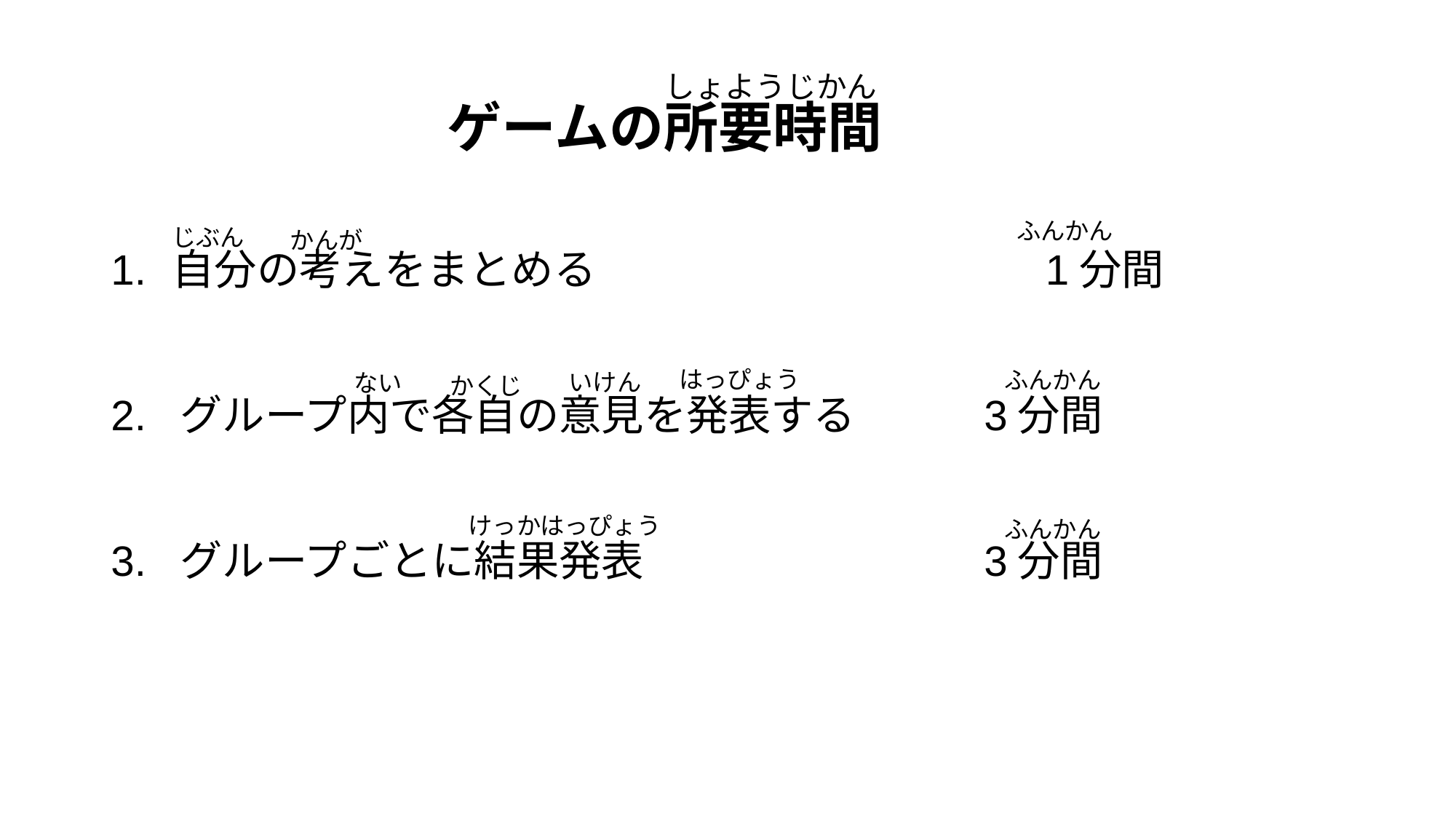

しょようじかん
# ゲームの所要時間

自分の考えをまとめる　　　			1分間

2.  グループ内で各自の意見を発表する　　	3分間

3.  グループごとに結果発表		　		3分間
ふんかん
じぶん
かんが
はっぴょう
ふんかん
いけん
ない
かくじ
けっかはっぴょう
ふんかん